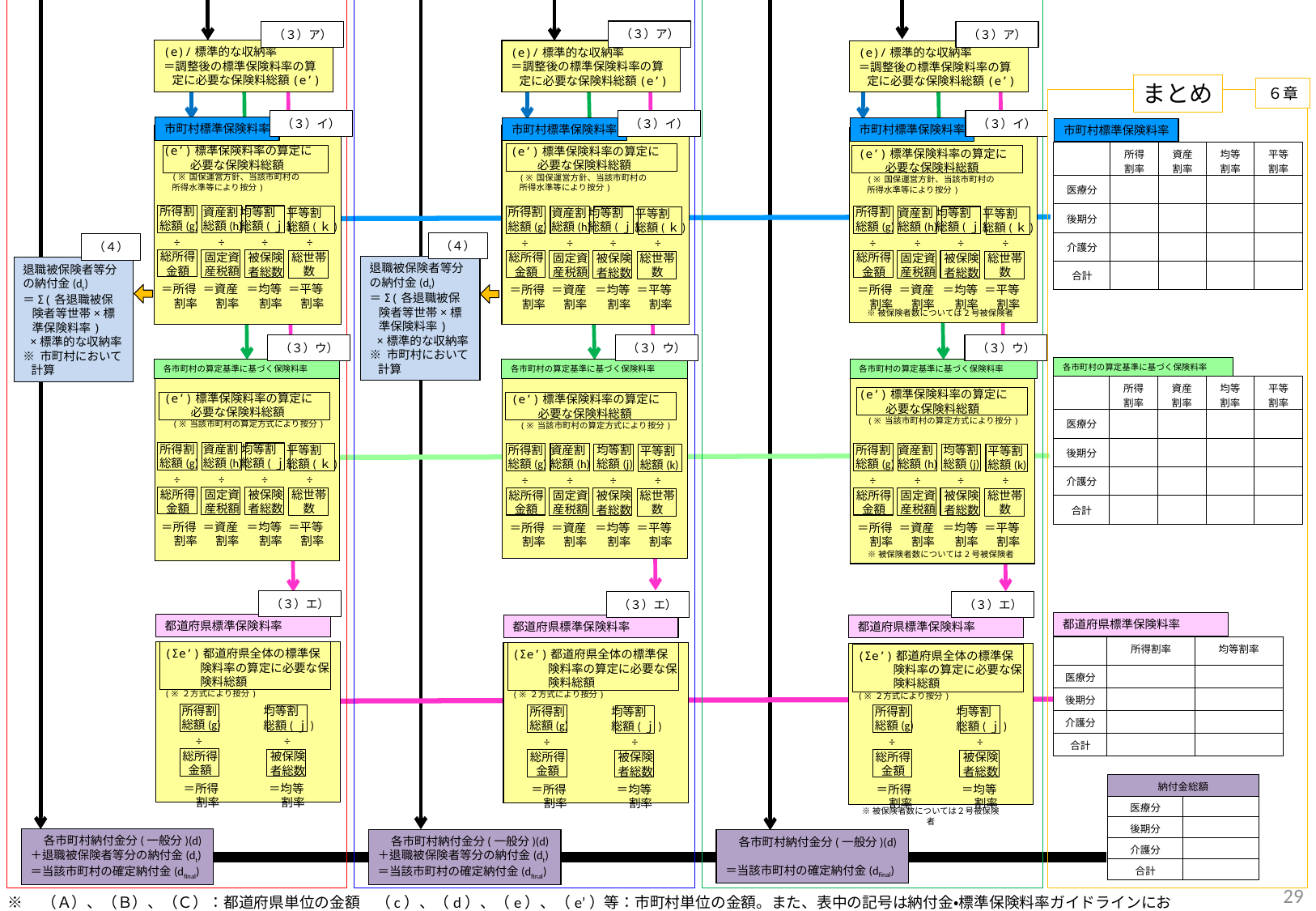

（３）ア）
（３）ア）
（３）ア）
(e)/標準的な収納率
＝調整後の標準保険料率の算定に必要な保険料総額(e’)
(e)/標準的な収納率
＝調整後の標準保険料率の算定に必要な保険料総額(e’)
(e)/標準的な収納率
＝調整後の標準保険料率の算定に必要な保険料総額(e’)
まとめ
６章

（３）イ）
（３）イ）
（３）イ）
市町村標準保険料率
市町村標準保険料率
市町村標準保険料率
市町村標準保険料率

(e’)標準保険料率の算定に
必要な保険料総額
(※国保運営方針、当該市町村の
所得水準等により按分)

(e’)標準保険料率の算定に
必要な保険料総額
(※国保運営方針、当該市町村の
所得水準等により按分)

(e’)標準保険料率の算定に
必要な保険料総額
(※国保運営方針、当該市町村の
所得水準等により按分)

※被保険者数については2号被保険者
|  | 所得割率 | 資産割率 | 均等割率 | 平等割率 |
| --- | --- | --- | --- | --- |
| 医療分 |  |  |  |  |
| 後期分 |  |  |  |  |
| 介護分 |  |  |  |  |
| 合計 |  |  |  |  |

所得割
総額(g)

資産割
総額(h)

均等割
総額(ｊ)

所得割
総額(g)

所得割
総額(g)

資産割
総額(h)

資産割
総額(h)

平等割
総額(ｋ)

均等割
総額(ｊ)

均等割
総額(ｊ)

平等割
総額(ｋ)

平等割
総額(ｋ)

÷
÷
÷
÷
÷
÷
÷
÷
÷
÷
÷
÷
（４）
（４）
総所得
金額

総世帯
数

固定資
産税額

被保険
者総数

総所得
金額

総所得
金額

総世帯
数

総世帯
数

固定資
産税額

固定資
産税額

被保険
者総数

被保険
者総数

退職被保険者等分の納付金(dt)
＝Σ(各退職被保険者等世帯×標準保険料率)
 ×標準的な収納率
※ 市町村において計算
退職被保険者等分の納付金(dt)
＝Σ(各退職被保険者等世帯×標準保険料率)
 ×標準的な収納率
※ 市町村において計算
＝所得
    割率
＝資産
    割率
＝均等
    割率
＝平等
    割率
＝所得
    割率
＝資産
    割率
＝均等
    割率
＝平等
    割率
＝所得
    割率
＝資産
    割率
＝均等
    割率
＝平等
    割率

（３）ウ）
（３）ウ）
（３）ウ）
各市町村の算定基準に基づく保険料率
各市町村の算定基準に基づく保険料率
各市町村の算定基準に基づく保険料率
各市町村の算定基準に基づく保険料率

(e’)標準保険料率の算定に
必要な保険料総額
(※当該市町村の算定方式により按分)

※被保険者数については2号被保険者

(e’)標準保険料率の算定に
必要な保険料総額
(※当該市町村の算定方式により按分)

(e’)標準保険料率の算定に
必要な保険料総額
(※当該市町村の算定方式により按分)

|  | 所得割率 | 資産割率 | 均等割率 | 平等割率 |
| --- | --- | --- | --- | --- |
| 医療分 |  |  |  |  |
| 後期分 |  |  |  |  |
| 介護分 |  |  |  |  |
| 合計 |  |  |  |  |

所得割
総額(g)

資産割
総額(h)

均等割
総額(ｊ)

所得割
総額(g)

所得割
総額(g)

資産割
総額(h)

資産割
総額(h)

平等割
総額(ｋ)

均等割
総額(j)

均等割
総額(j)

平等割
総額(k)

平等割
総額(k)

÷
÷
÷
÷
÷
÷
÷
÷
÷
÷
÷
÷
総所得
金額

総世帯
数

固定資
産税額

被保険
者総数

総所得
金額

総所得
金額

総世帯
数

総世帯
数

固定資
産税額

固定資
産税額

被保険
者総数

被保険
者総数

＝所得
    割率
＝資産
    割率
＝均等
    割率
＝平等
    割率
＝所得
    割率
＝資産
    割率
＝均等
    割率
＝平等
    割率
＝所得
    割率
＝資産
    割率
＝均等
    割率
＝平等
    割率
（３）エ）
（３）エ）
（３）エ）
都道府県標準保険料率
都道府県標準保険料率
都道府県標準保険料率
都道府県標準保険料率
(Σe’)都道府県全体の標準保険料率の算定に必要な保険料総額
(※２方式により按分)

(Σe’)都道府県全体の標準保険料率の算定に必要な保険料総額
(※２方式により按分)

(Σe’)都道府県全体の標準保険料率の算定に必要な保険料総額
(※２方式により按分)

|  | 所得割率 | 均等割率 |
| --- | --- | --- |
| 医療分 |  |  |
| 後期分 |  |  |
| 介護分 |  |  |
| 合計 |  |  |

所得割
総額(g)

均等割
総額(ｊ)

所得割
総額(g)

所得割
総額(g)

均等割
総額(ｊ)

均等割
総額(ｊ)

÷
÷
÷
÷
÷
÷
（４）
（４）
（４）
総所得
金額

被保険
者総数

総所得
金額

総所得
金額

被保険
者総数

被保険
者総数

| 納付金総額 |  |
| --- | --- |
| 医療分 |  |
| 後期分 |  |
| 介護分 |  |
| 合計 |  |
＝所得
    割率
＝均等
    割率
＝所得
    割率
＝均等
    割率
＝所得
    割率
＝均等
    割率
※被保険者数については２号被保険者
    各市町村納付金分(一般分)(d)
＋退職被保険者等分の納付金(dt)
＝当該市町村の確定納付金(dfinal)
    各市町村納付金分(一般分)(d)

＝当該市町村の確定納付金(dfinal)
    各市町村納付金分(一般分)(d)
＋退職被保険者等分の納付金(dt)
＝当該市町村の確定納付金(dfinal)
29
※　（Ａ）、（Ｂ）、（Ｃ）：都道府県単位の金額　（c）、（d）、（e）、（e’）等：市町村単位の金額。また、表中の記号は納付金・標準保険料率ガイドラインにおける該当箇所を示す。